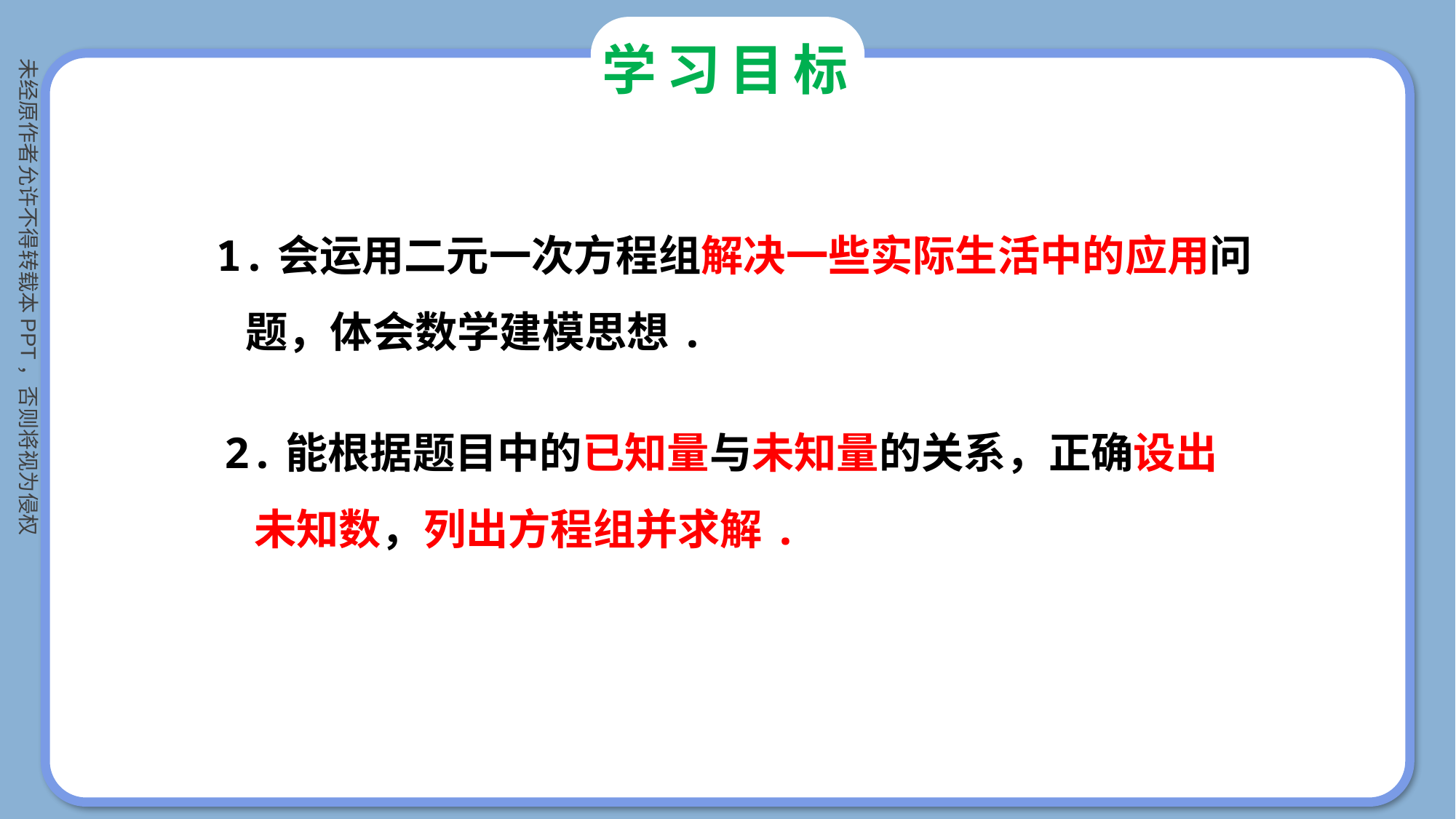

学习目标
1.会运用二元一次方程组解决一些实际生活中的应用问
  题，体会数学建模思想.
2.能根据题目中的已知量与未知量的关系，正确设出
  未知数，列出方程组并求解.